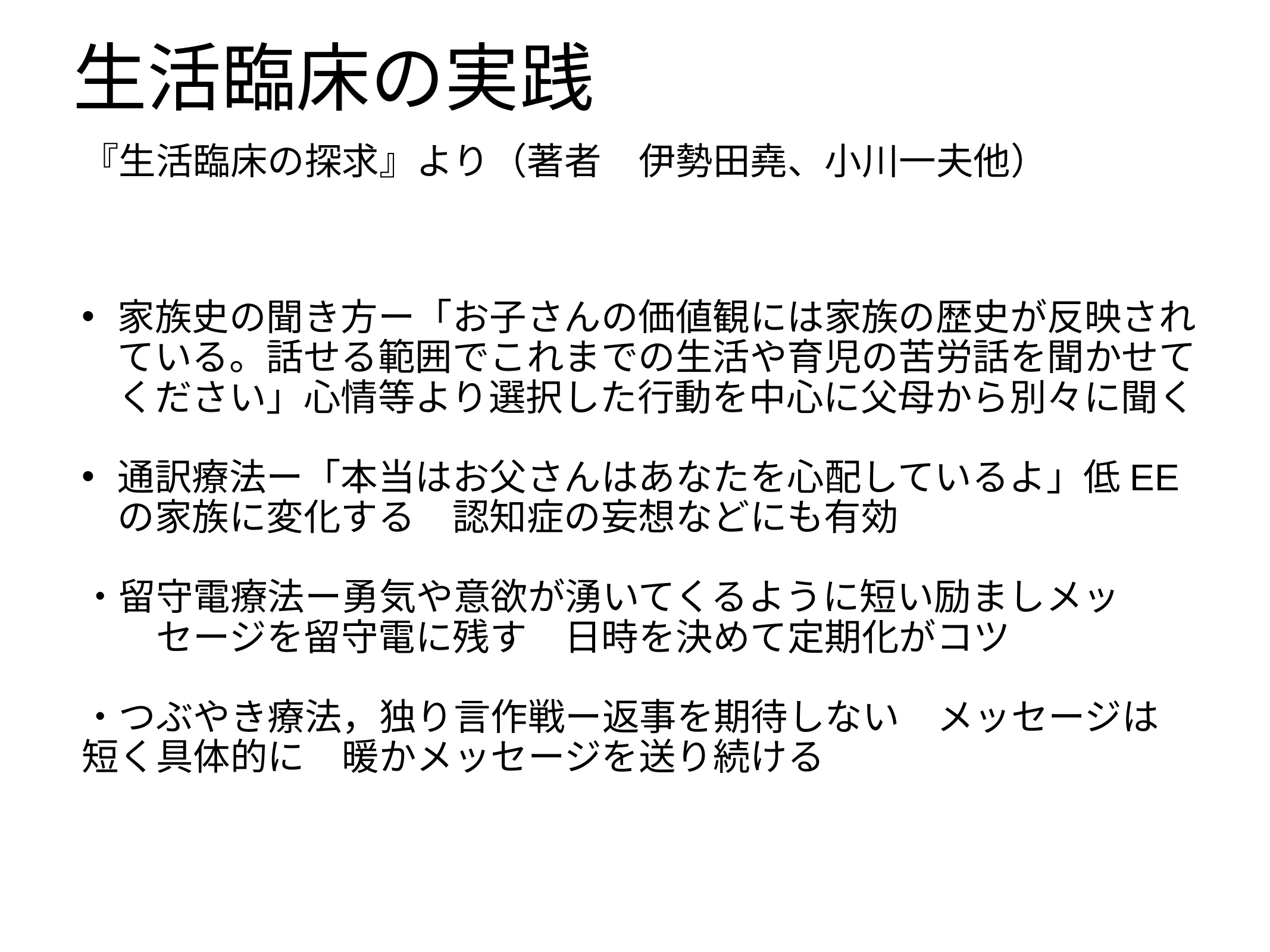

# 生活臨床の実践
『生活臨床の探求』より（著者　伊勢田堯、小川一夫他）
家族史の聞き方ー「お子さんの価値観には家族の歴史が反映されている。話せる範囲でこれまでの生活や育児の苦労話を聞かせてください」心情等より選択した行動を中心に父母から別々に聞く
通訳療法ー「本当はお父さんはあなたを心配しているよ」低EEの家族に変化する　認知症の妄想などにも有効
・留守電療法ー勇気や意欲が湧いてくるように短い励ましメッ　　　　セージを留守電に残す　日時を決めて定期化がコツ
・つぶやき療法，独り言作戦ー返事を期待しない　メッセージは短く具体的に　暖かメッセージを送り続ける